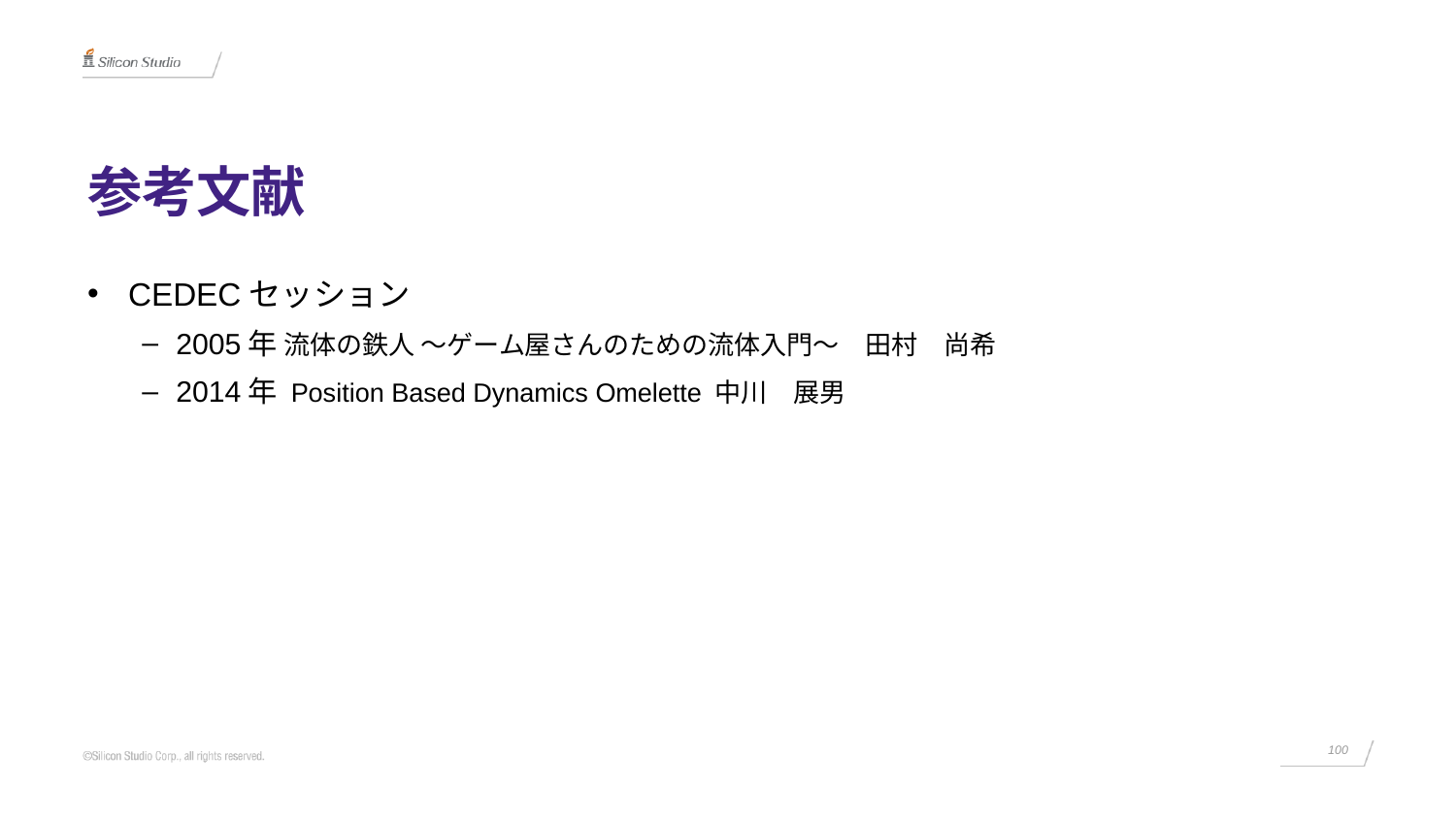

# 参考文献
CEDECセッション
2005年 流体の鉄人 ～ゲーム屋さんのための流体入門～　田村　尚希
2014年 Position Based Dynamics Omelette 中川　展男

100